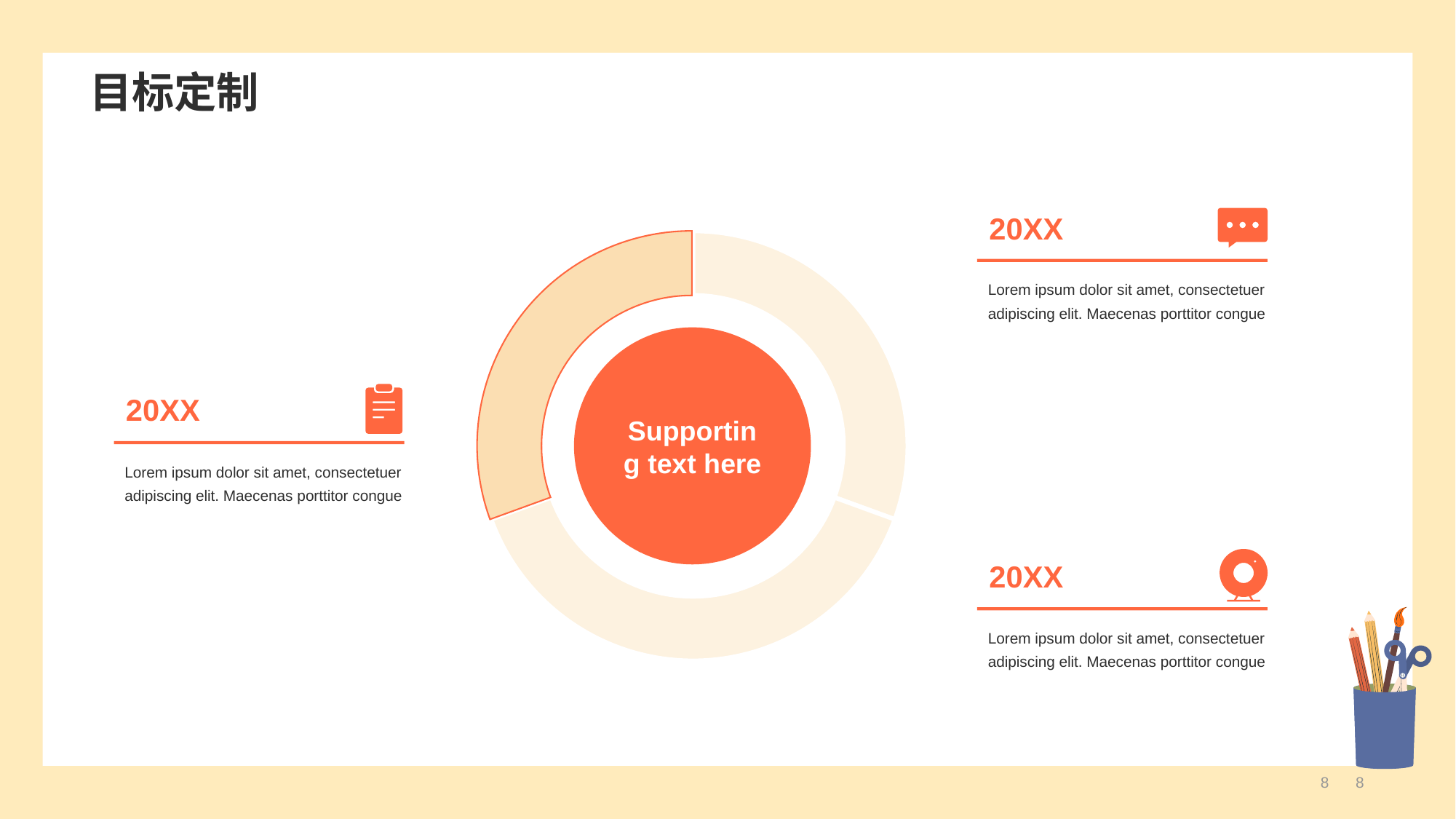

# 目标定制
20XX

Lorem ipsum dolor sit amet, consectetuer adipiscing elit. Maecenas porttitor congue

Supporting text here

20XX

Lorem ipsum dolor sit amet, consectetuer adipiscing elit. Maecenas porttitor congue

20XX

Lorem ipsum dolor sit amet, consectetuer adipiscing elit. Maecenas porttitor congue
8
8